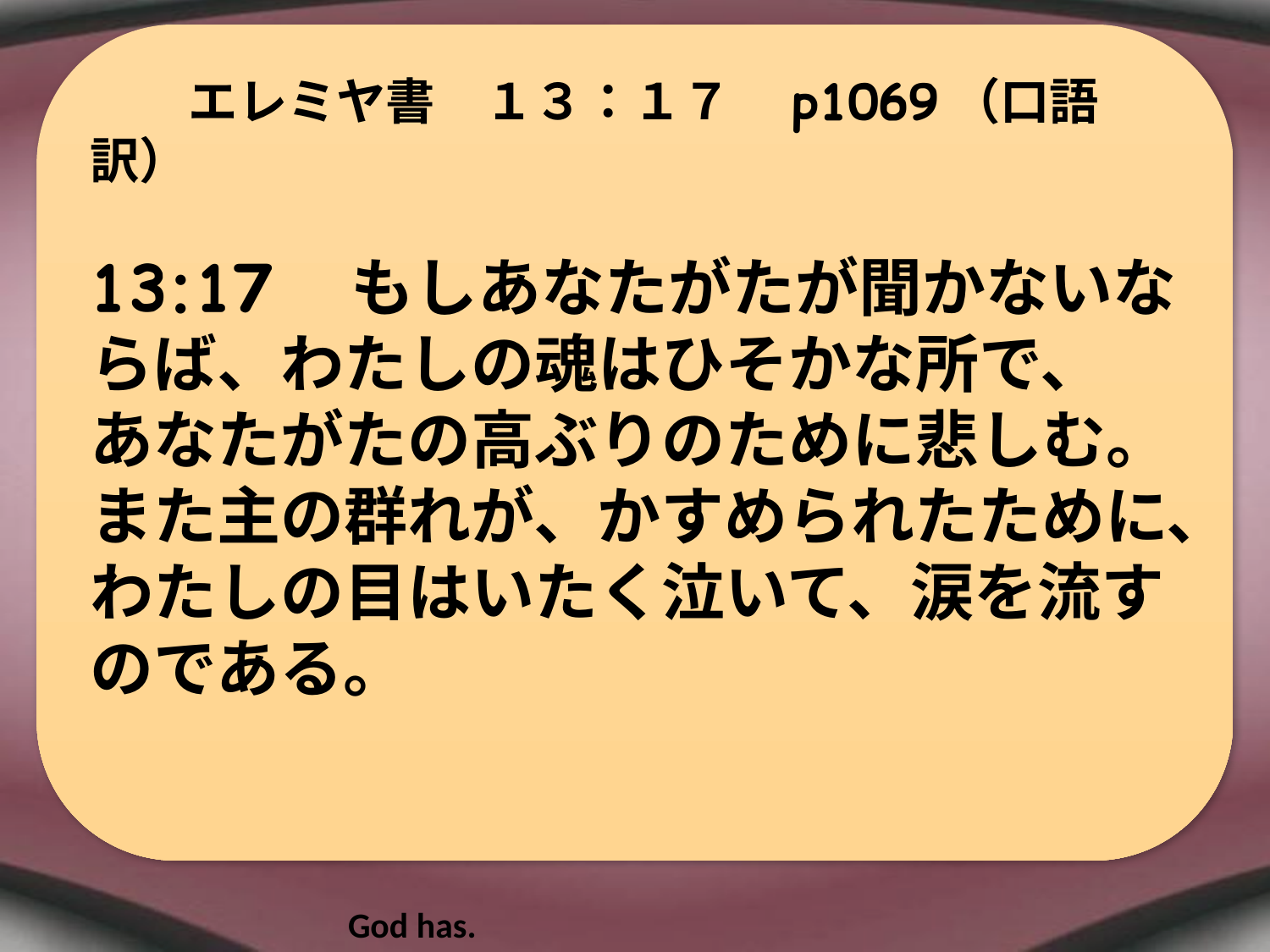

エレミヤ書　１３：１７　p1069（口語訳）

13:17　もしあなたがたが聞かないならば、わたしの魂はひそかな所で、
あなたがたの高ぶりのために悲しむ。
また主の群れが、かすめられたために、
わたしの目はいたく泣いて、涙を流すのである。

God has.